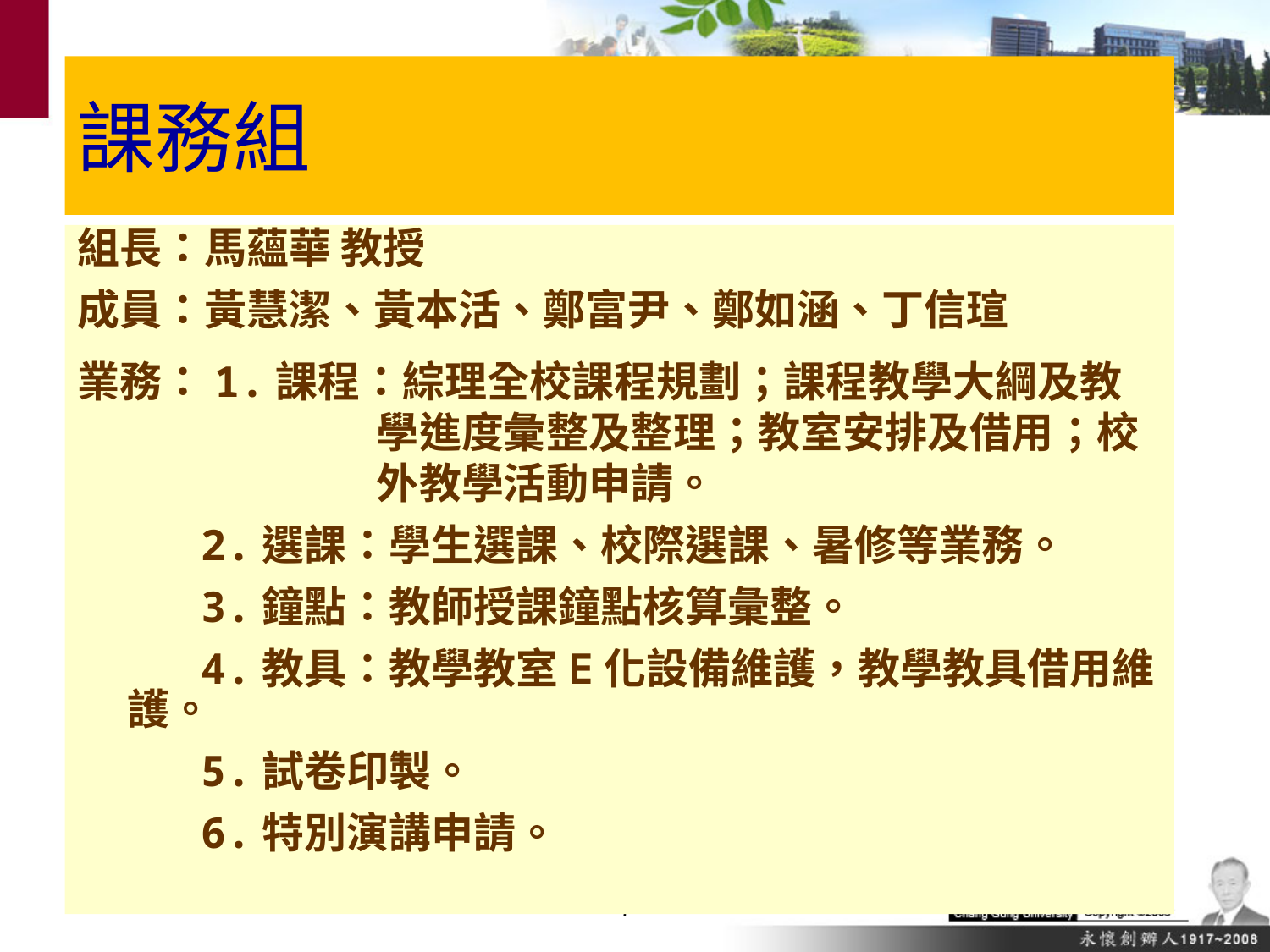

# 課務組
組長：馬蘊華 教授
成員：黃慧潔、黃本活、鄭富尹、鄭如涵、丁信瑄
業務：1.課程：綜理全校課程規劃；課程教學大綱及教學進度彙整及整理；教室安排及借用；校外教學活動申請。
2.選課：學生選課、校際選課、暑修等業務。
3.鐘點：教師授課鐘點核算彙整。
4.教具：教學教室E化設備維護，教學教具借用維護。
5.試卷印製。
6.特別演講申請。
7